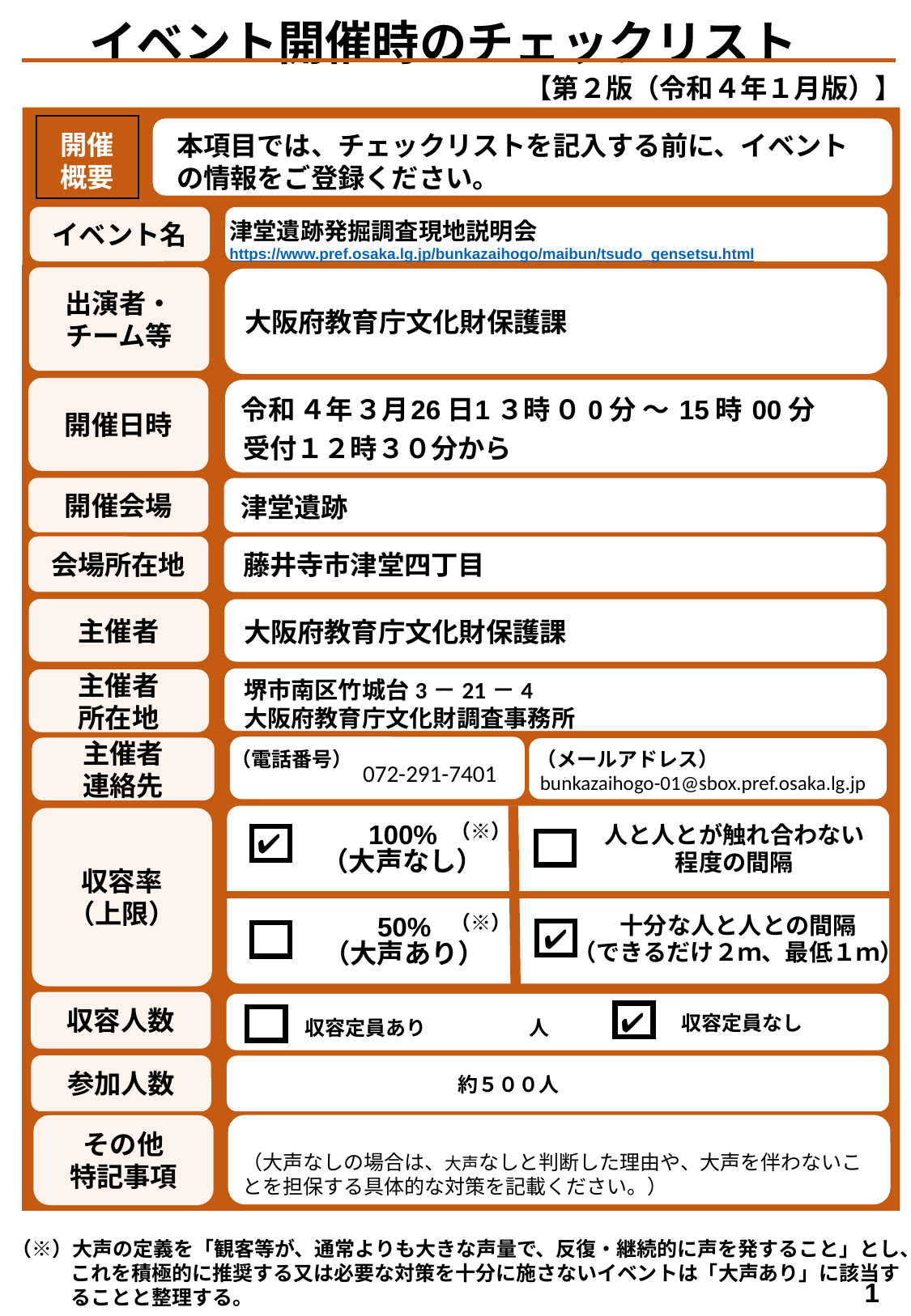

イベント開催時のチェックリスト
【第２版（令和４年１月版）】

開催
概要

本項目では、チェックリストを記入する前に、イベントの情報をご登録ください。
イベント名

津堂遺跡発掘調査現地説明会
https://www.pref.osaka.lg.jp/bunkazaihogo/maibun/tsudo_gensetsu.html

出演者・
チーム等

大阪府教育庁文化財保護課
開催日時

４年
３月
00分
26日
1３時
０0分 ～
15時
令和
受付１２時３０分から
開催会場

津堂遺跡
会場所在地

藤井寺市津堂四丁目
主催者

大阪府教育庁文化財保護課

主催者
所在地
堺市南区竹城台3－21－4
大阪府教育庁文化財調査事務所

主催者
連絡先

（電話番号）
（メールアドレス）
072-291-7401
bunkazaihogo-01@sbox.pref.osaka.lg.jp

収容率
（上限）
人と人とが触れ合わない程度の間隔
100%
（大声なし）

十分な人と人との間隔
（できるだけ２ｍ、最低１ｍ）
50%
（大声あり）

（※）
✔
（※）
✔
ー
収容人数

収容定員あり　　　         人
✔
収容定員なし

参加人数

　　　　　約５００人

その他
特記事項
（大声なしの場合は、大声なしと判断した理由や、大声を伴わないことを担保する具体的な対策を記載ください。）
（※）大声の定義を「観客等が、通常よりも大きな声量で、反復・継続的に声を発すること」とし、これを積極的に推奨する又は必要な対策を十分に施さないイベントは「大声あり」に該当することと整理する。
1